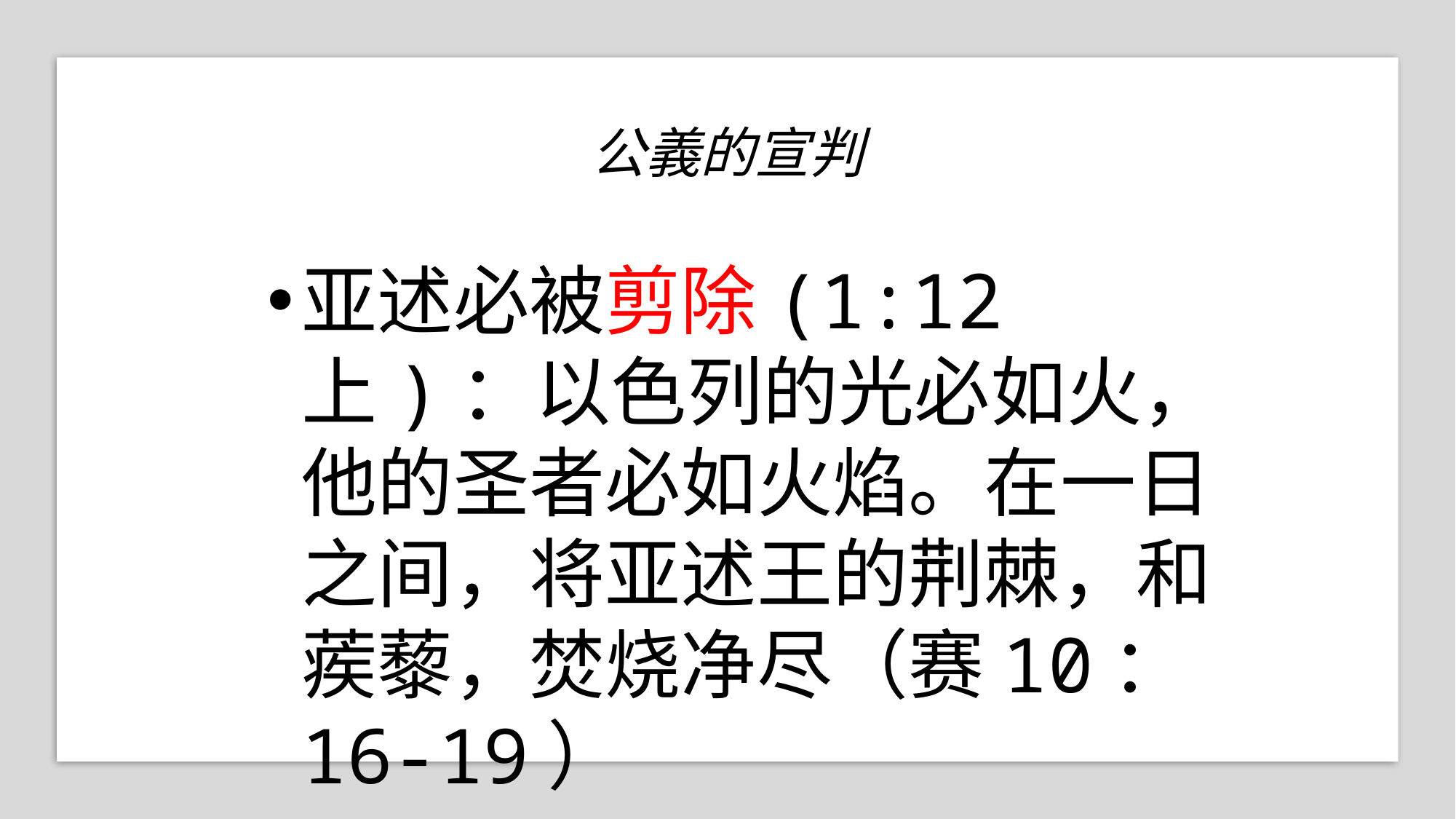

公義的宣判

亚述必被剪除(1:12上)：以色列的光必如火，他的圣者必如火焰。在一日之间，将亚述王的荆棘，和蒺藜，焚烧净尽（赛10：16-19）
25